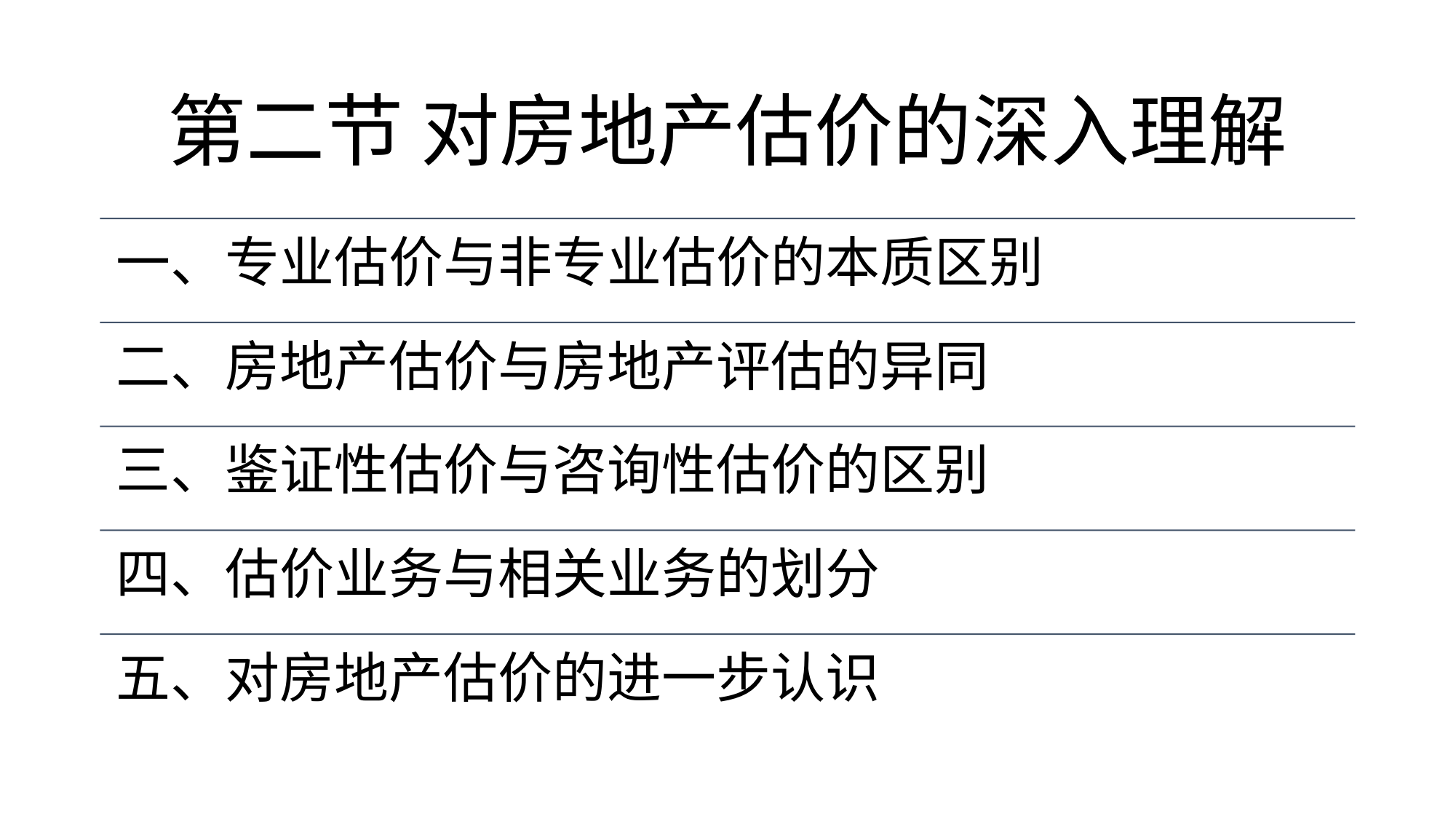

# 第二节 对房地产估价的深入理解
一、专业估价与非专业估价的本质区别
二、房地产估价与房地产评估的异同
三、鉴证性估价与咨询性估价的区别
四、估价业务与相关业务的划分
五、对房地产估价的进一步认识